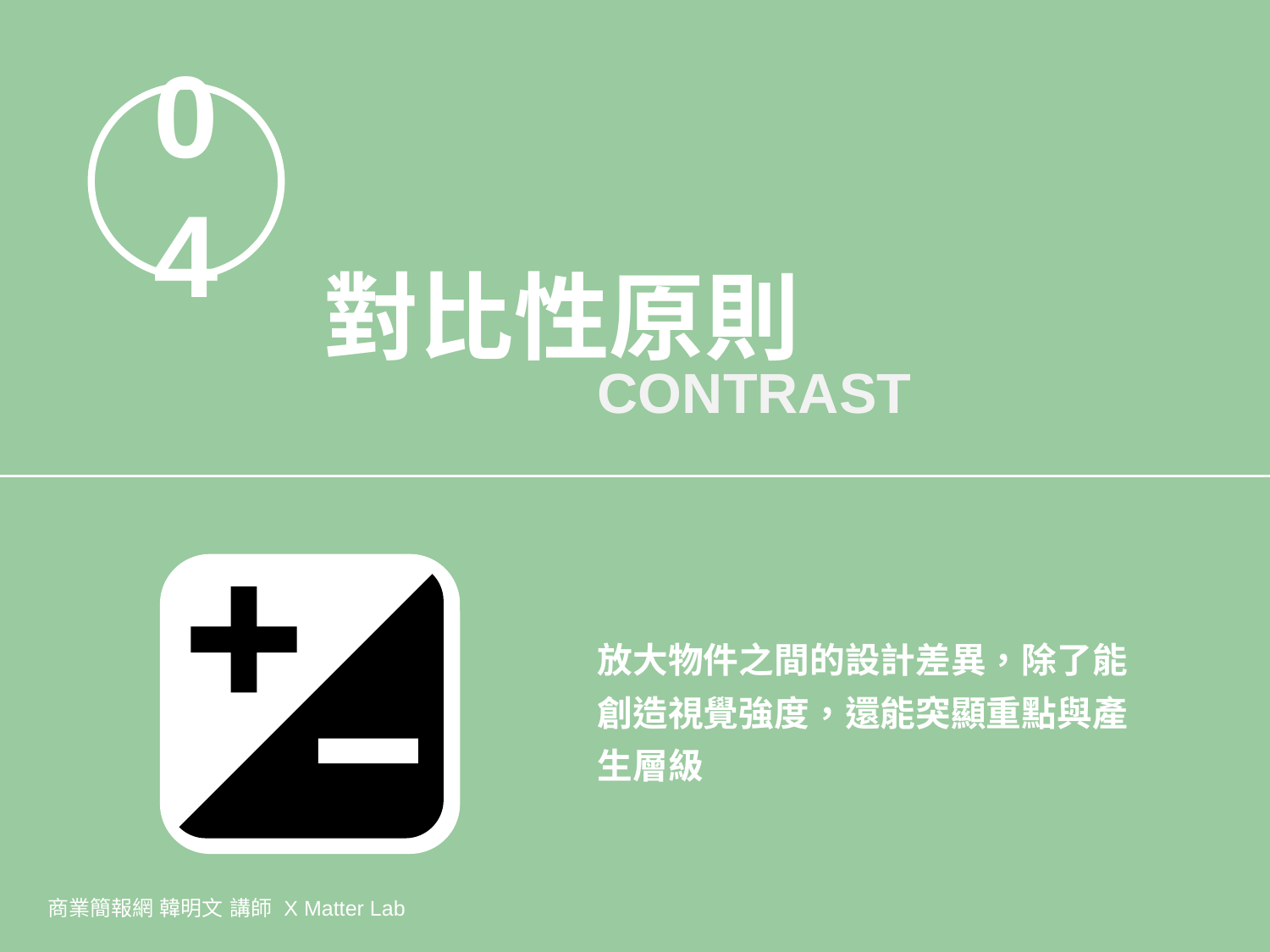

04
對比性原則
CONTRAST

放大物件之間的設計差異，除了能創造視覺強度，還能突顯重點與產生層級

商業簡報網 韓明文 講師 X Matter Lab